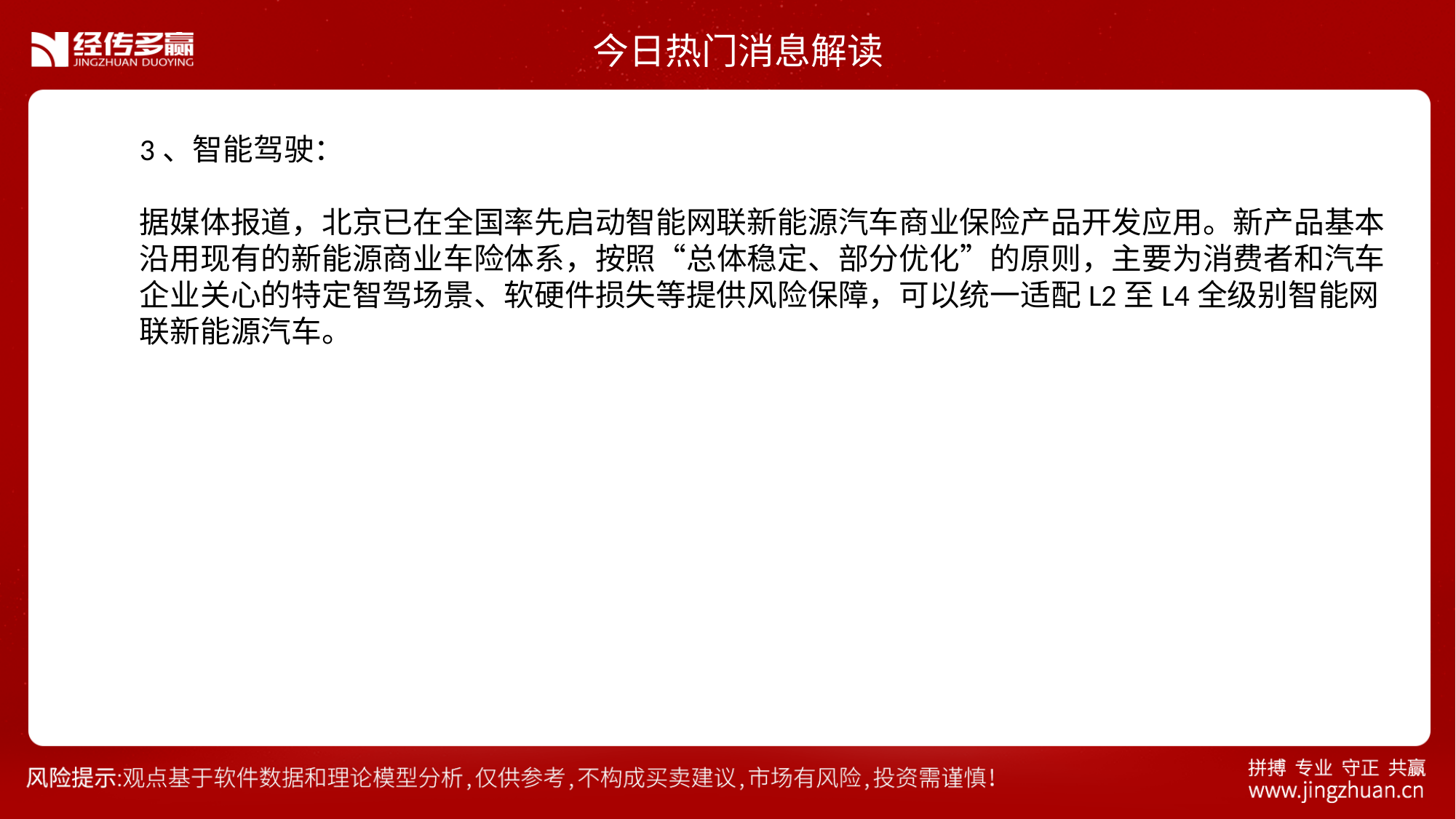

今日热门消息解读
3、智能驾驶：

据媒体报道，北京已在全国率先启动智能网联新能源汽车商业保险产品开发应用。新产品基本沿用现有的新能源商业车险体系，按照“总体稳定、部分优化”的原则，主要为消费者和汽车企业关心的特定智驾场景、软硬件损失等提供风险保障，可以统一适配L2至L4全级别智能网联新能源汽车。